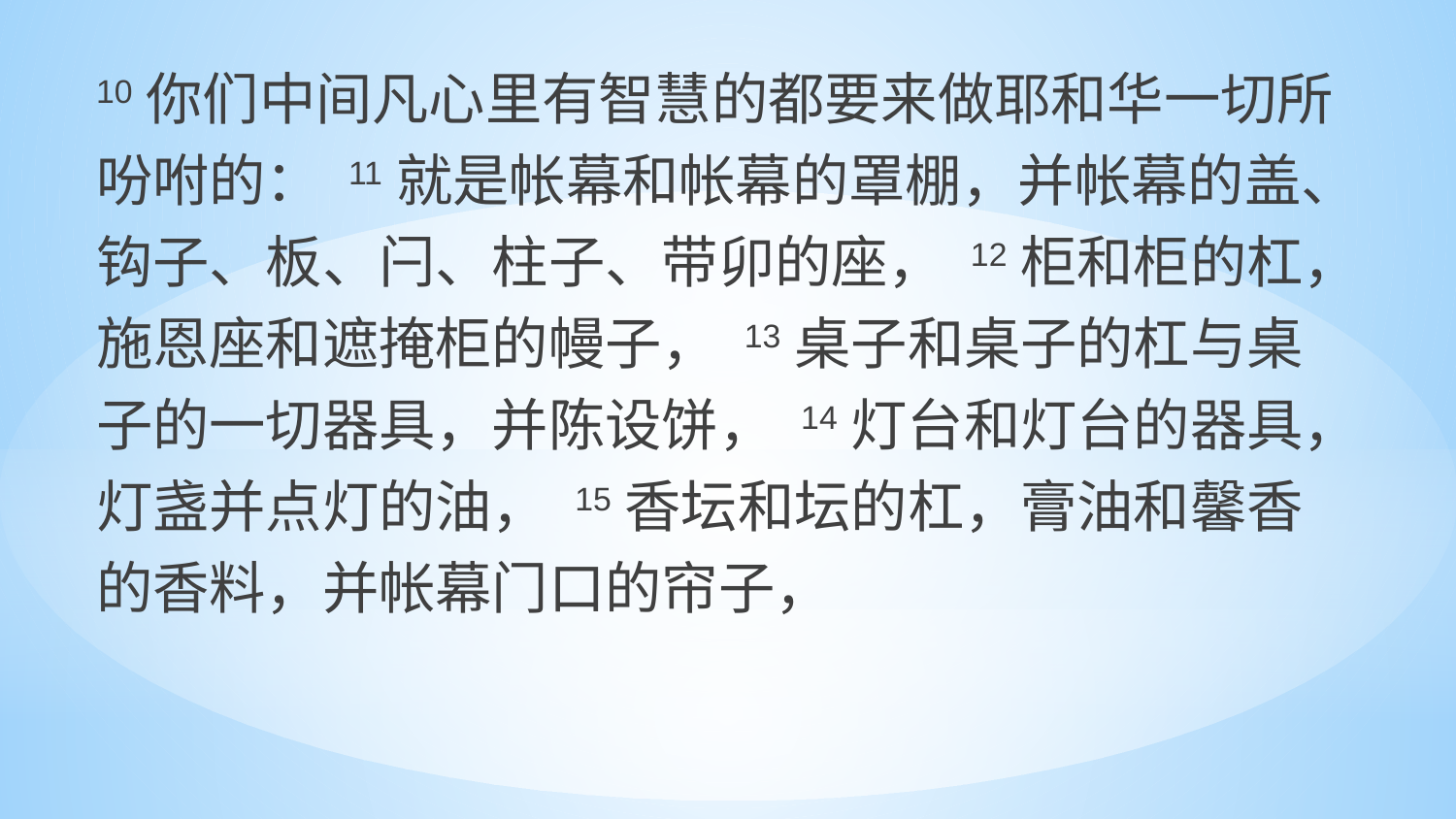

10你们中间凡心里有智慧的都要来做耶和华一切所吩咐的： 11就是帐幕和帐幕的罩棚，并帐幕的盖、钩子、板、闩、柱子、带卯的座， 12柜和柜的杠，施恩座和遮掩柜的幔子， 13桌子和桌子的杠与桌子的一切器具，并陈设饼， 14灯台和灯台的器具，灯盏并点灯的油， 15香坛和坛的杠，膏油和馨香的香料，并帐幕门口的帘子，